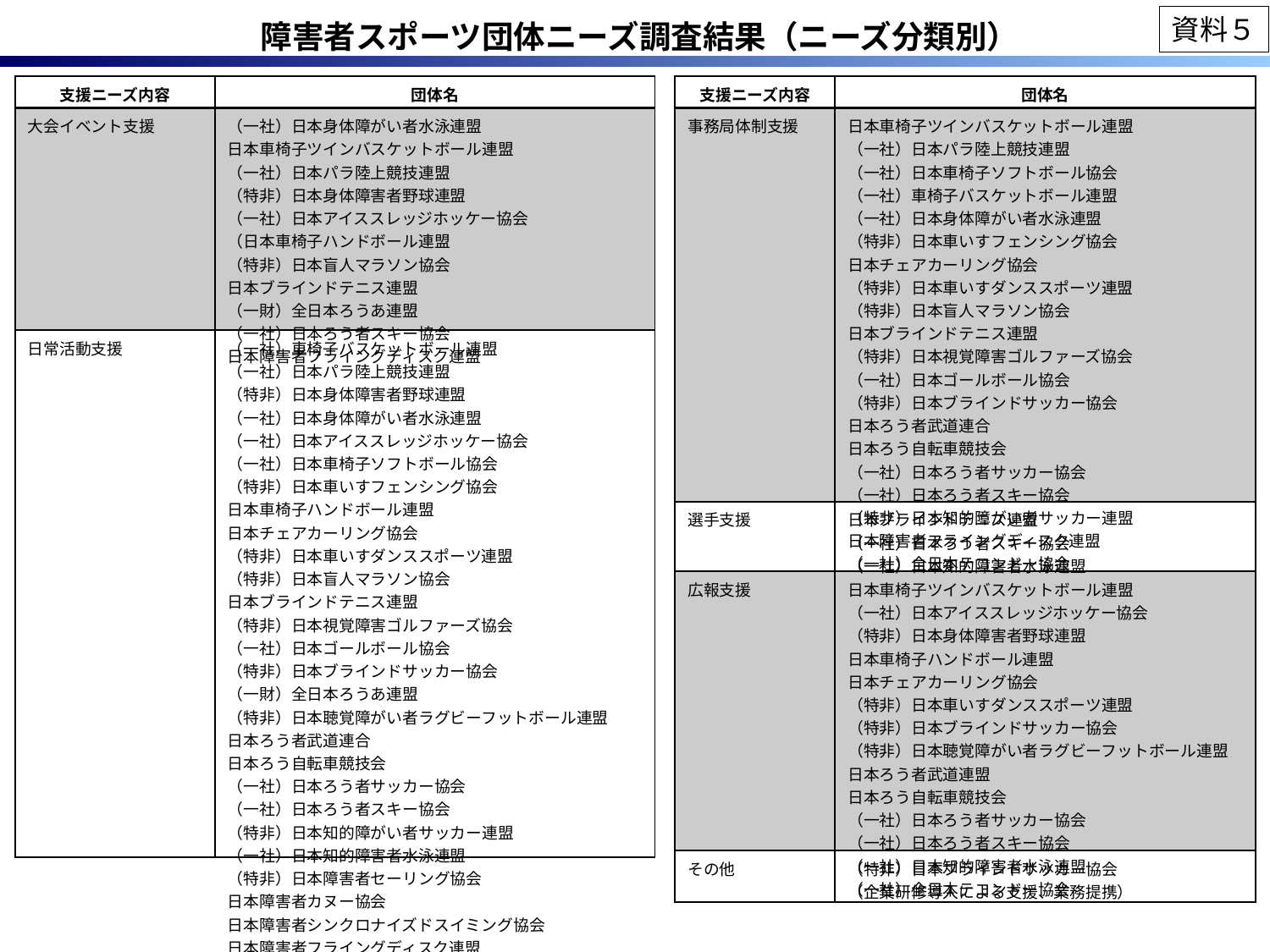

資料５

障害者スポーツ団体ニーズ調査結果（ニーズ分類別）

| 支援ニーズ内容 | 団体名 |
| --- | --- |
| 大会イベント支援 | （一社）日本身体障がい者水泳連盟 日本車椅子ツインバスケットボール連盟 （一社）日本パラ陸上競技連盟 （特非）日本身体障害者野球連盟 （一社）日本アイススレッジホッケー協会 （日本車椅子ハンドボール連盟 （特非）日本盲人マラソン協会 日本ブラインドテニス連盟 （一財）全日本ろうあ連盟 （一社）日本ろう者スキー協会 日本障害者フライングディスク連盟 |
| 日常活動支援 | （一社）車椅子バスケットボール連盟 （一社）日本パラ陸上競技連盟 （特非）日本身体障害者野球連盟 （一社）日本身体障がい者水泳連盟 （一社）日本アイススレッジホッケー協会 （一社）日本車椅子ソフトボール協会 （特非）日本車いすフェンシング協会 日本車椅子ハンドボール連盟 日本チェアカーリング協会 （特非）日本車いすダンススポーツ連盟 （特非）日本盲人マラソン協会 日本ブラインドテニス連盟 （特非）日本視覚障害ゴルファーズ協会 （一社）日本ゴールボール協会 （特非）日本ブラインドサッカー協会 （一財）全日本ろうあ連盟 （特非）日本聴覚障がい者ラグビーフットボール連盟 日本ろう者武道連合 日本ろう自転車競技会 （一社）日本ろう者サッカー協会 （一社）日本ろう者スキー協会 （特非）日本知的障がい者サッカー連盟 （一社）日本知的障害者水泳連盟 （特非）日本障害者セーリング協会 日本障害者カヌー協会 日本障害者シンクロナイズドスイミング協会 日本障害者フライングディスク連盟 |
| 支援ニーズ内容 | 団体名 |
| --- | --- |
| 事務局体制支援 | 日本車椅子ツインバスケットボール連盟 （一社）日本パラ陸上競技連盟 （一社）日本車椅子ソフトボール協会 （一社）車椅子バスケットボール連盟 （一社）日本身体障がい者水泳連盟 （特非）日本車いすフェンシング協会 日本チェアカーリング協会 （特非）日本車いすダンススポーツ連盟 （特非）日本盲人マラソン協会 日本ブラインドテニス連盟 （特非）日本視覚障害ゴルファーズ協会 （一社）日本ゴールボール協会 （特非）日本ブラインドサッカー協会 日本ろう者武道連合 日本ろう自転車競技会 （一社）日本ろう者サッカー協会 （一社）日本ろう者スキー協会 （特非）日本知的障がい者サッカー連盟 日本障害者フライングディスク連盟 （一社）全日本テコンドー協会 |
| 選手支援 | 日本ブラインドテニス連盟 （一社）日本ろう者スキー協会 （一社）日本知的障害者水泳連盟 |
| 広報支援 | 日本車椅子ツインバスケットボール連盟 （一社）日本アイススレッジホッケー協会 （特非）日本身体障害者野球連盟 日本車椅子ハンドボール連盟 日本チェアカーリング協会 （特非）日本車いすダンススポーツ連盟 （特非）日本ブラインドサッカー協会 （特非）日本聴覚障がい者ラグビーフットボール連盟 日本ろう者武道連盟 日本ろう自転車競技会 （一社）日本ろう者サッカー協会 （一社）日本ろう者スキー協会 （一社）日本知的障害者水泳連盟 （一社）全日本テコンドー協会 |
| その他 | （特非）日本ブラインドサッカー協会 （企業研修導入による支援、業務提携） |